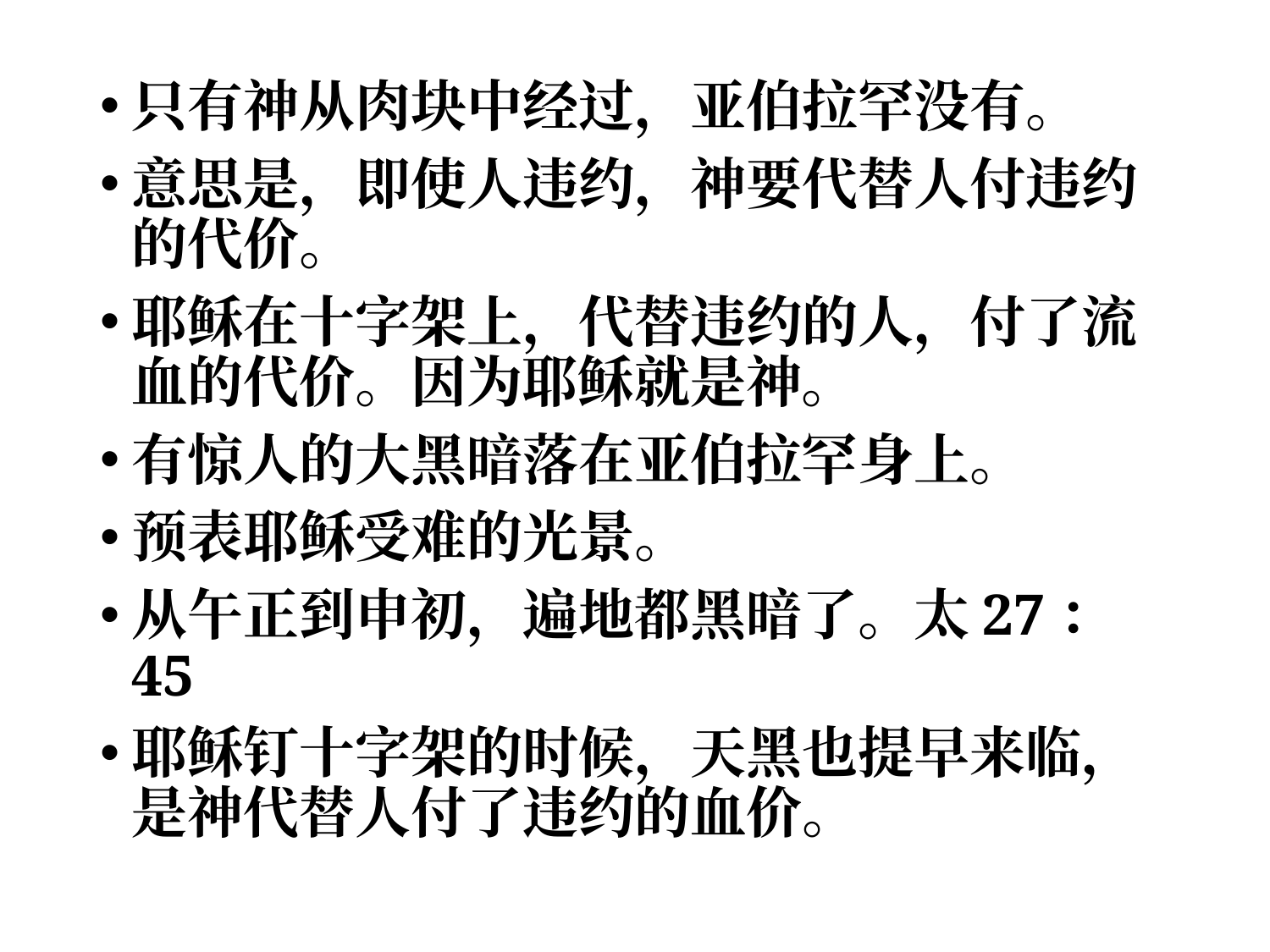

只有神从肉块中经过，亚伯拉罕没有。
意思是，即使人违约，神要代替人付违约的代价。
耶稣在十字架上，代替违约的人，付了流血的代价。因为耶稣就是神。
有惊人的大黑暗落在亚伯拉罕身上。
预表耶稣受难的光景。
从午正到申初，遍地都黑暗了。太27：45
耶稣钉十字架的时候，天黑也提早来临，是神代替人付了违约的血价。